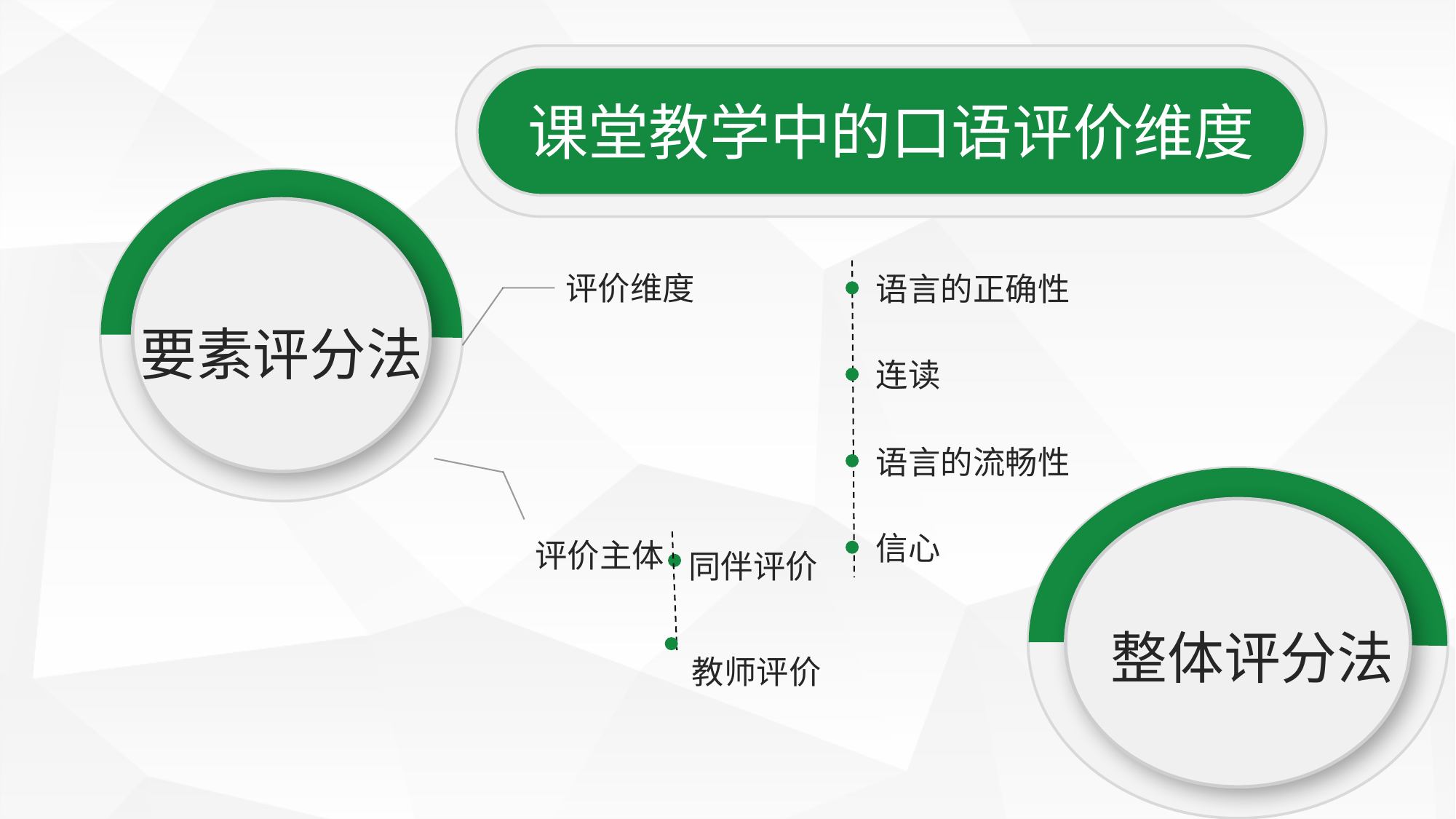

课堂教学中的口语评价维度

评价维度
语言的正确性

要素评分法
连读

语言的流畅性

信心
评价主体
同伴评价

整体评分法

教师评价